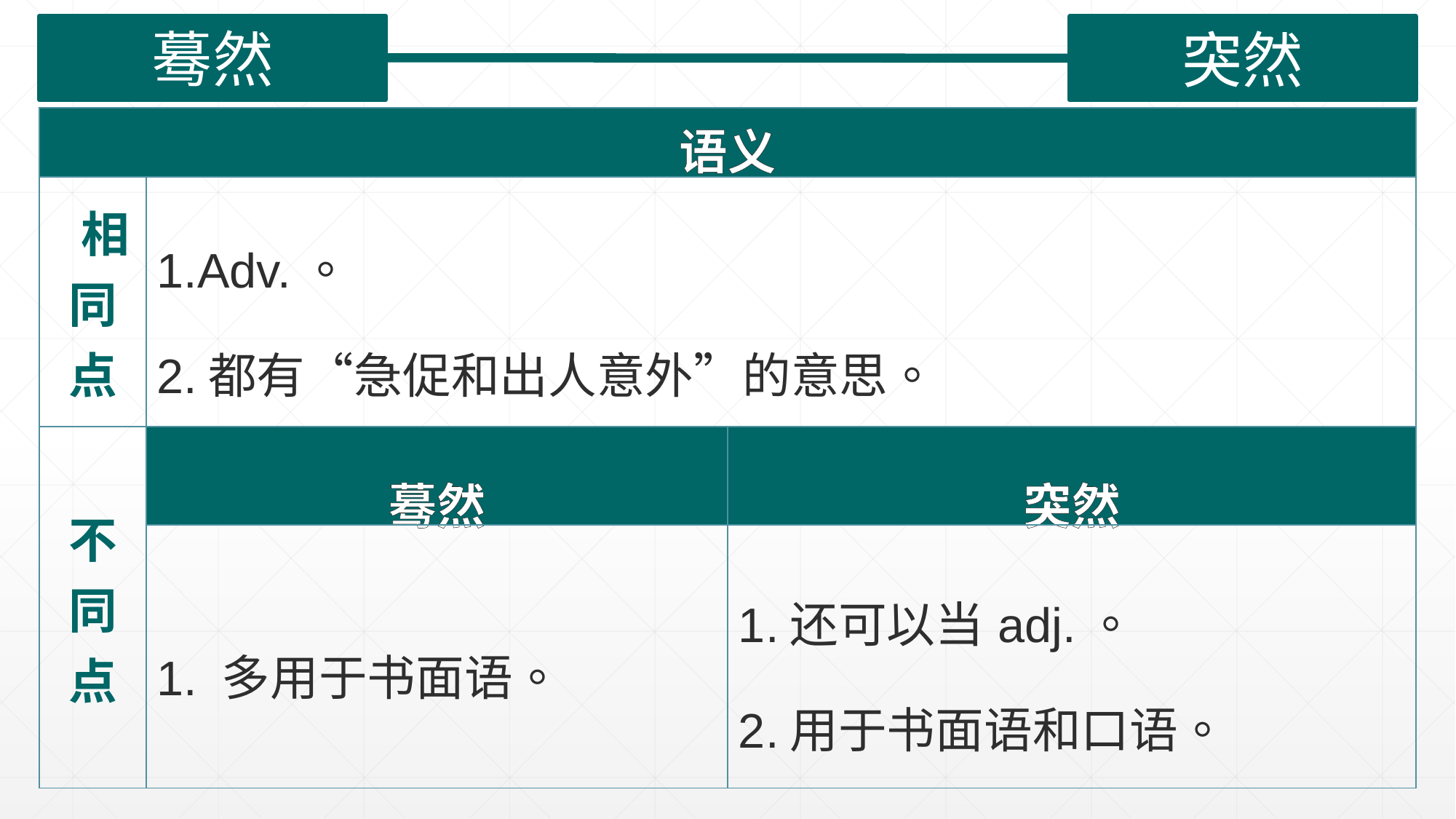

蓦然
突然
| 语义 |  |  |
| --- | --- | --- |
| 相同点 | 1.Adv.。 2.都有“急促和出人意外”的意思。 |  |
| 不同点 | 蓦然 | 突然 |
|  | 1. 多用于书面语。 | 1.还可以当adj.。 2.用于书面语和口语。 |
|  |
| --- |